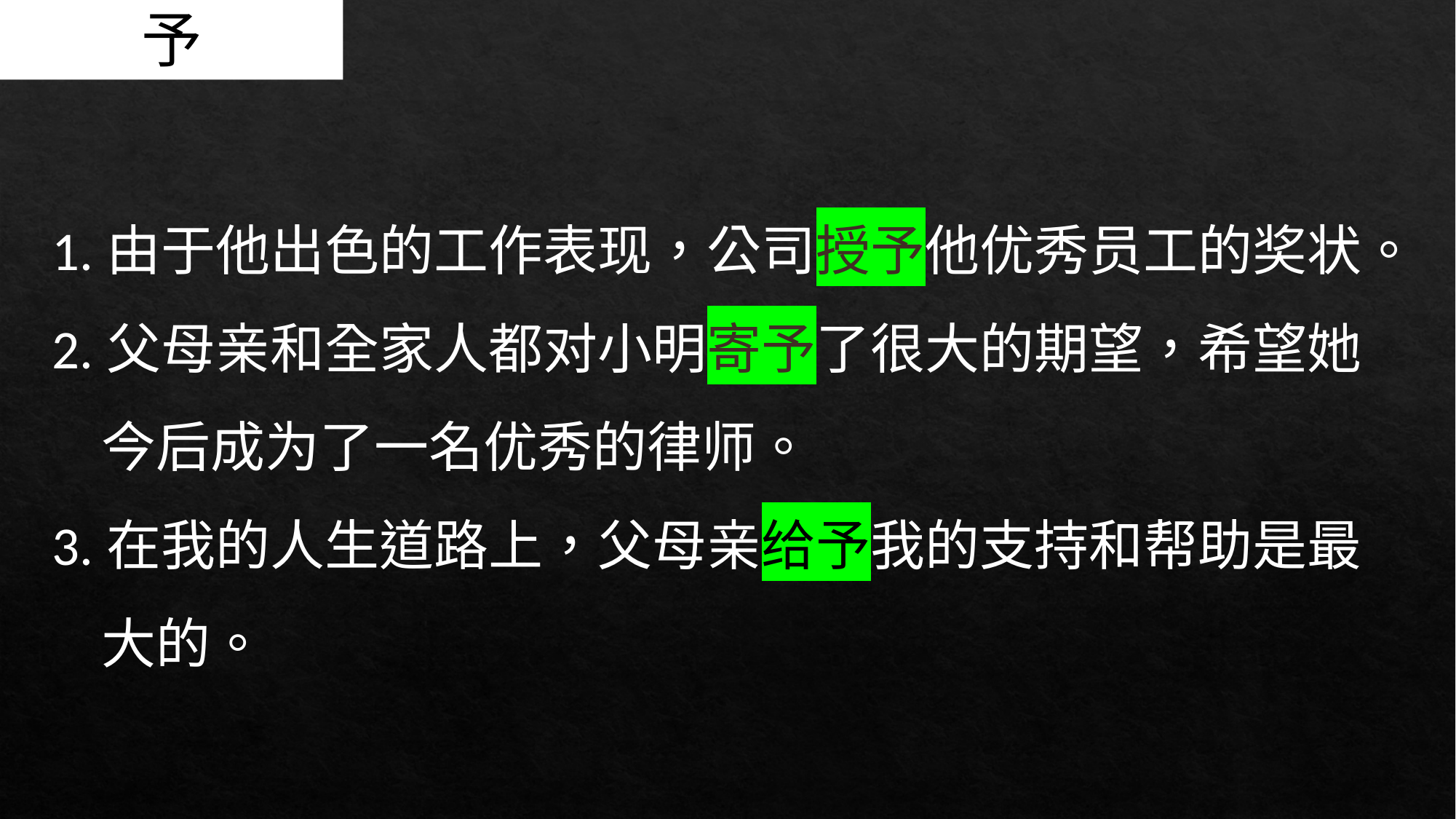

予
1.由于他出色的工作表现，公司授予他优秀员工的奖状。
2.父母亲和全家人都对小明寄予了很大的期望，希望她
   今后成为了一名优秀的律师。
3.在我的人生道路上，父母亲给予我的支持和帮助是最
   大的。